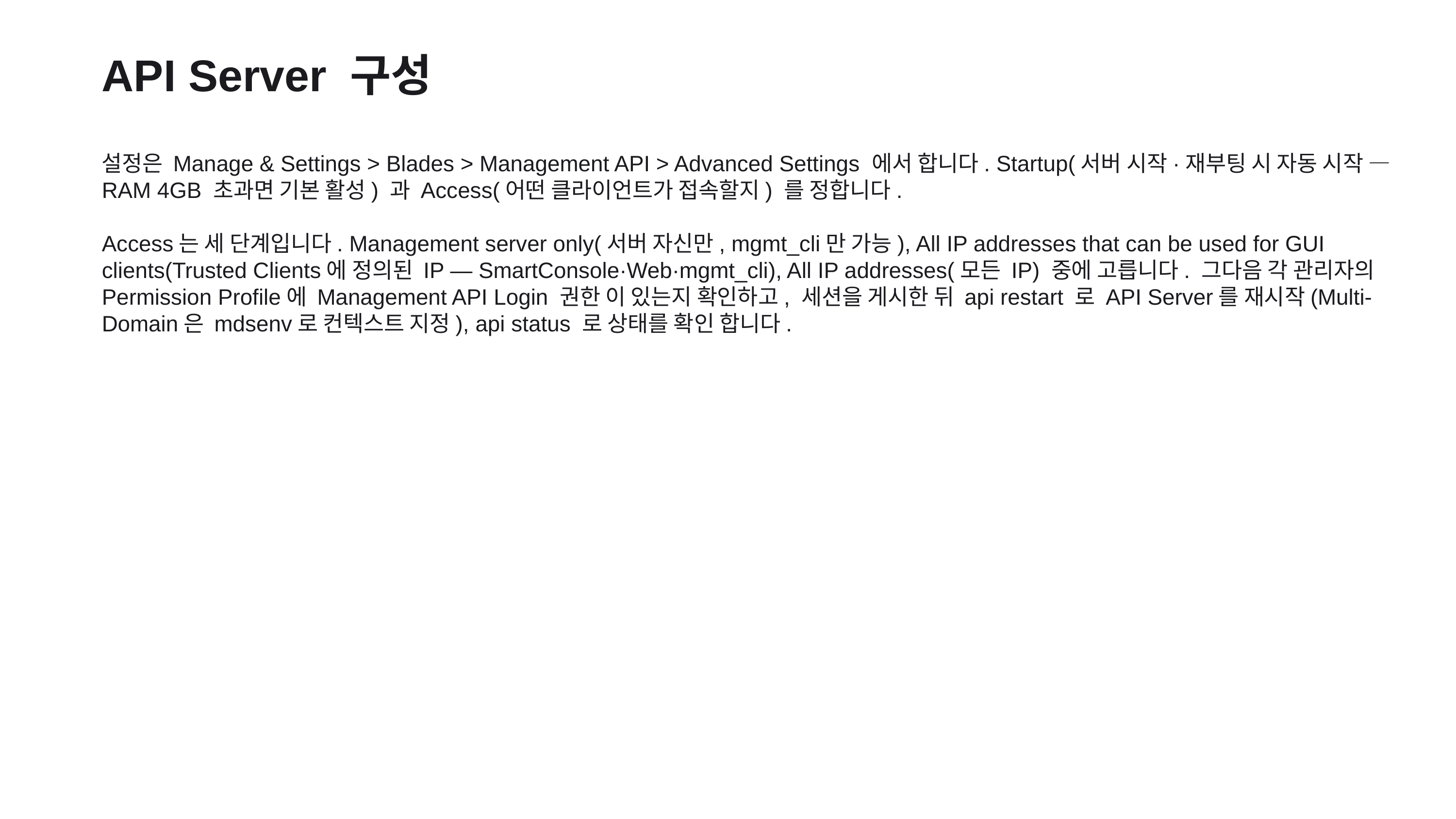

API Server 구성
설정은 Manage & Settings > Blades > Management API > Advanced Settings 에서 합니다. Startup(서버 시작·재부팅 시 자동 시작 — RAM 4GB 초과면 기본 활성) 과 Access(어떤 클라이언트가 접속할지) 를 정합니다.

Access는 세 단계입니다. Management server only(서버 자신만, mgmt_cli만 가능), All IP addresses that can be used for GUI clients(Trusted Clients에 정의된 IP — SmartConsole·Web·mgmt_cli), All IP addresses(모든 IP) 중에 고릅니다. 그다음 각 관리자의 Permission Profile에 Management API Login 권한 이 있는지 확인하고, 세션을 게시한 뒤 api restart 로 API Server를 재시작(Multi-Domain은 mdsenv로 컨텍스트 지정), api status 로 상태를 확인 합니다.